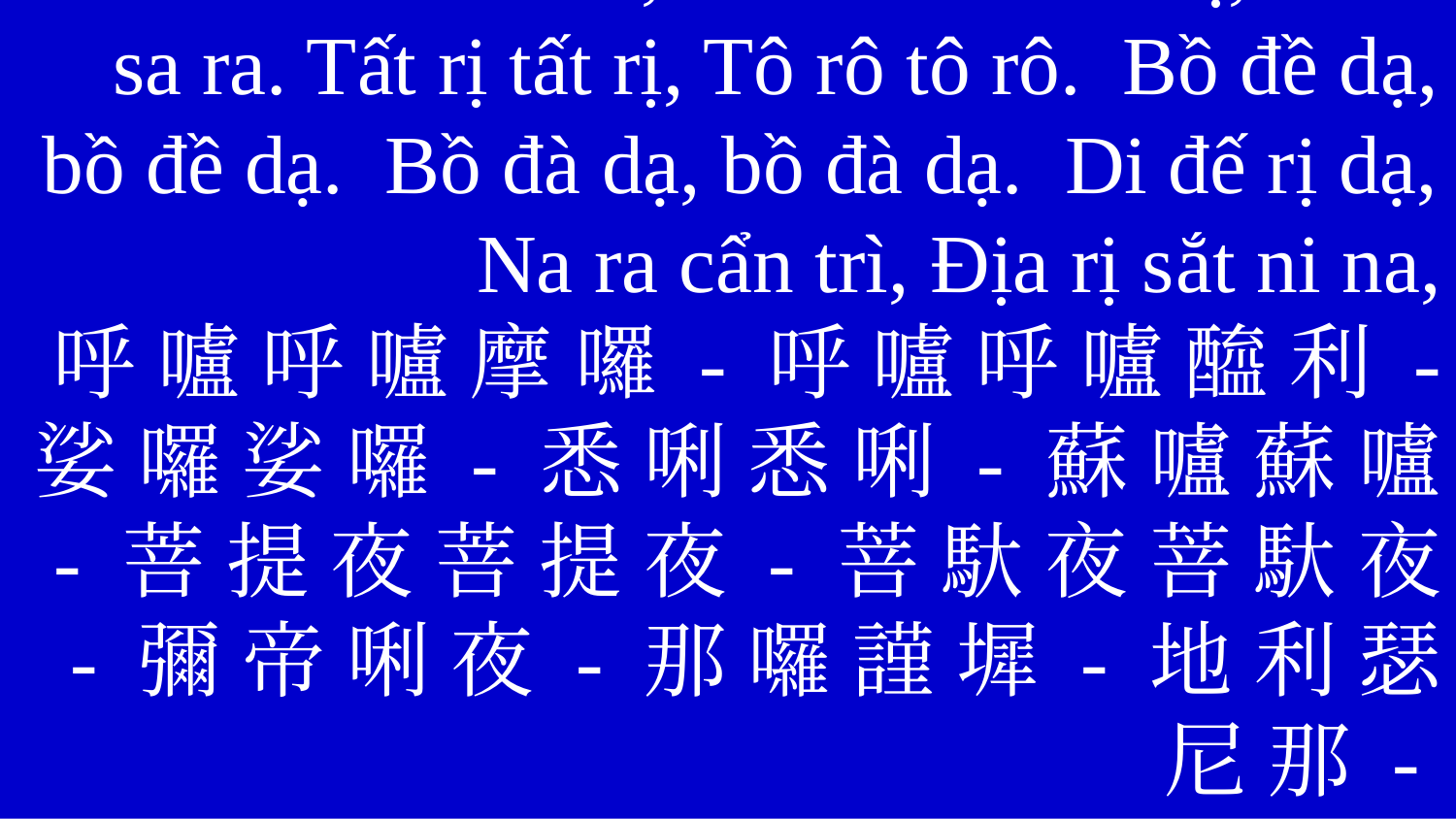

Hô lô hô lô ma ra, Hô lô hô lô hê rị, Sa ra sa ra. Tất rị tất rị, Tô rô tô rô.  Bồ đề dạ, bồ đề dạ.  Bồ đà dạ, bồ đà dạ.  Di đế rị dạ, Na ra cẩn trì, Địa rị sắt ni na,
呼 嚧 呼 嚧 摩 囉 - 呼 嚧 呼 嚧 醯 利 - 娑 囉 娑 囉 - 悉 唎 悉 唎 - 蘇 嚧 蘇 嚧 - 菩 提 夜 菩 提 夜 - 菩 馱 夜 菩 馱 夜 - 彌 帝 唎 夜 - 那 囉 謹 墀 - 地 利 瑟 尼 那 -